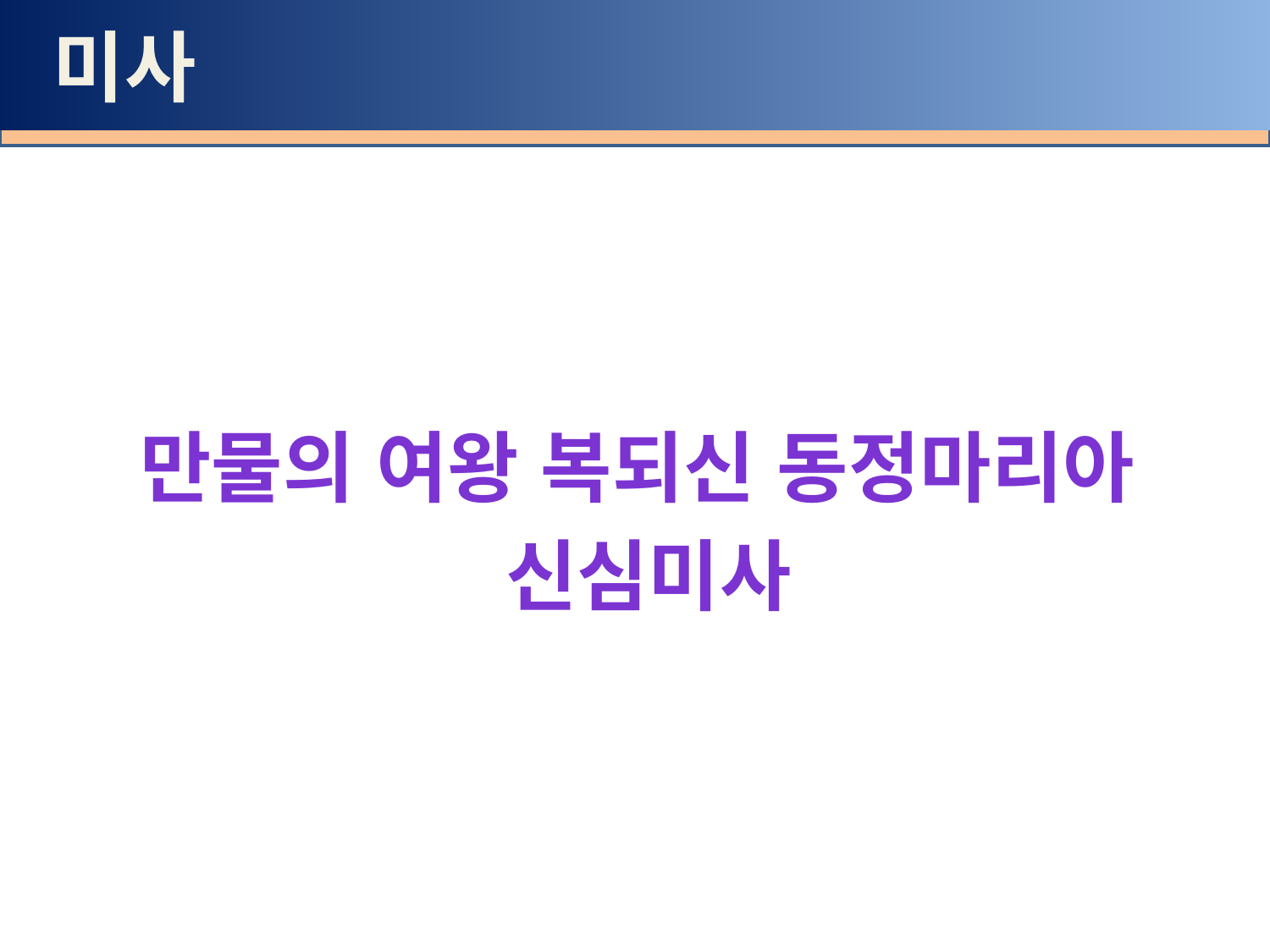

# 미사

만물의 여왕 복되신 동정마리아
신심미사